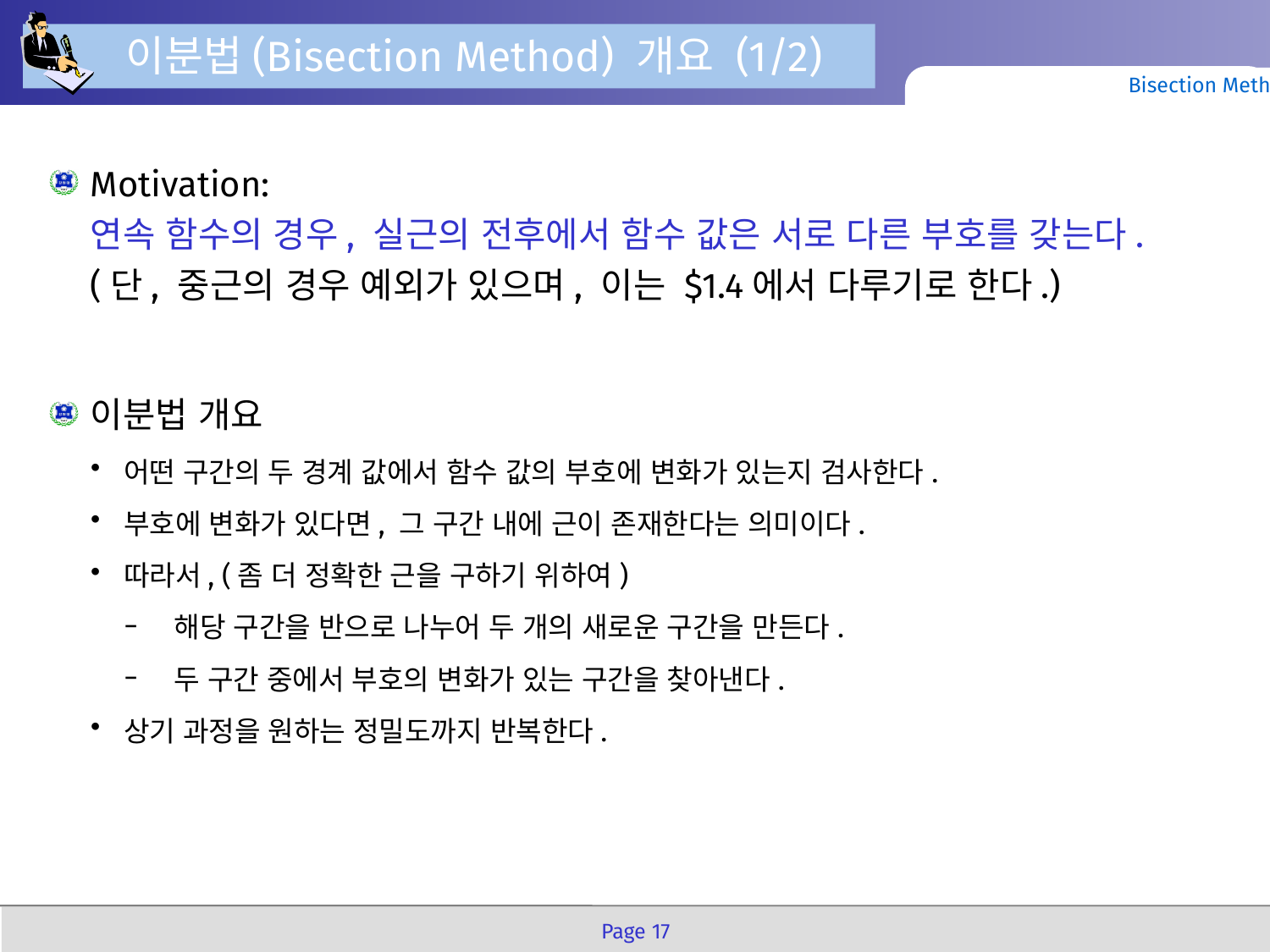

이분법(Bisection Method) 개요 (1/2)
Bisection Method
Motivation:
연속 함수의 경우, 실근의 전후에서 함수 값은 서로 다른 부호를 갖는다.
(단, 중근의 경우 예외가 있으며, 이는 $1.4에서 다루기로 한다.)

이분법 개요
어떤 구간의 두 경계 값에서 함수 값의 부호에 변화가 있는지 검사한다.
부호에 변화가 있다면, 그 구간 내에 근이 존재한다는 의미이다.
따라서, (좀 더 정확한 근을 구하기 위하여)
해당 구간을 반으로 나누어 두 개의 새로운 구간을 만든다.
두 구간 중에서 부호의 변화가 있는 구간을 찾아낸다.
상기 과정을 원하는 정밀도까지 반복한다.
Page 17